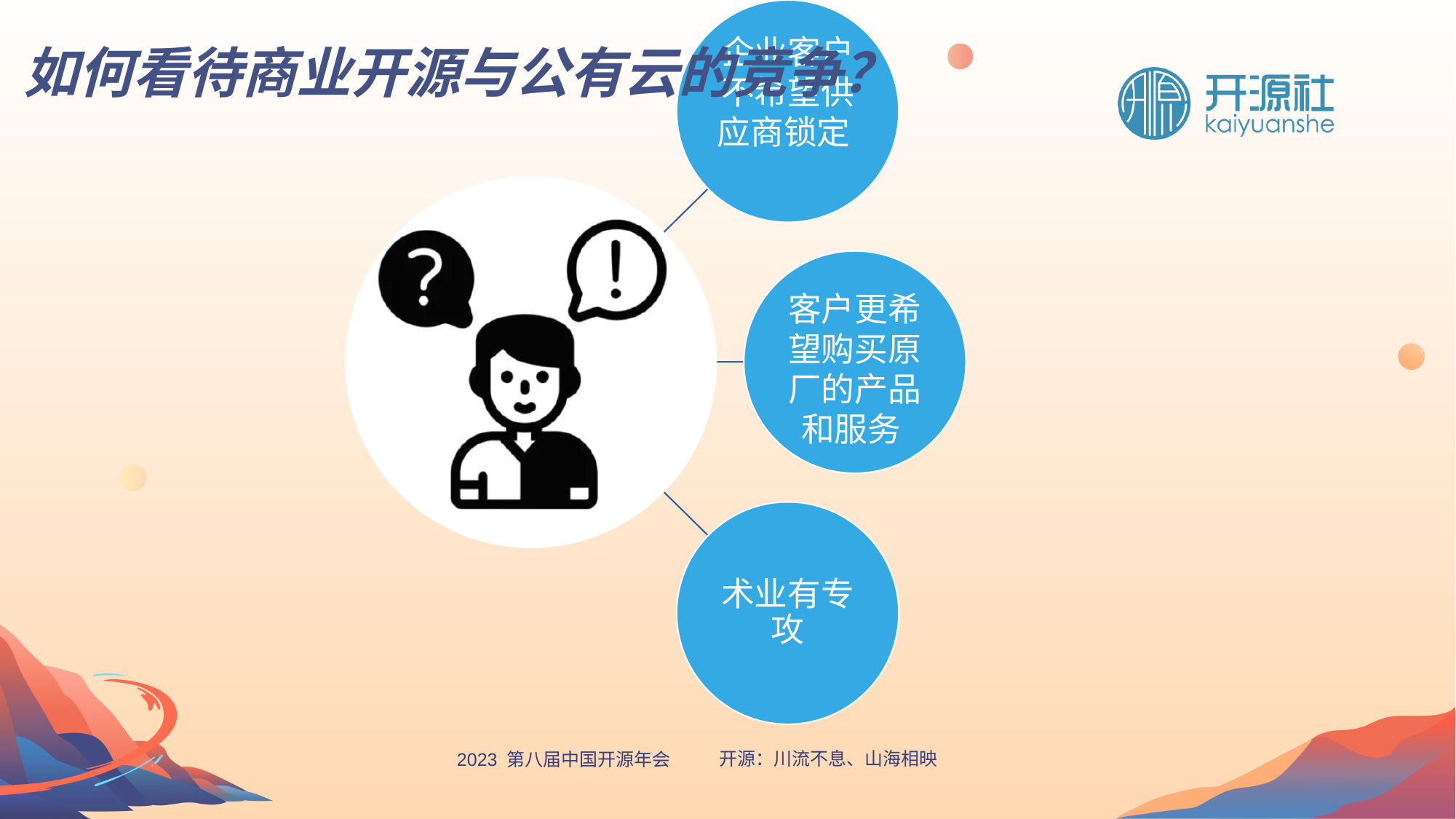

如何看待商业开源与公有云的竞争？
企业客户不希望供应商锁定

客户更希望购买原厂的产品和服务
术业有专攻